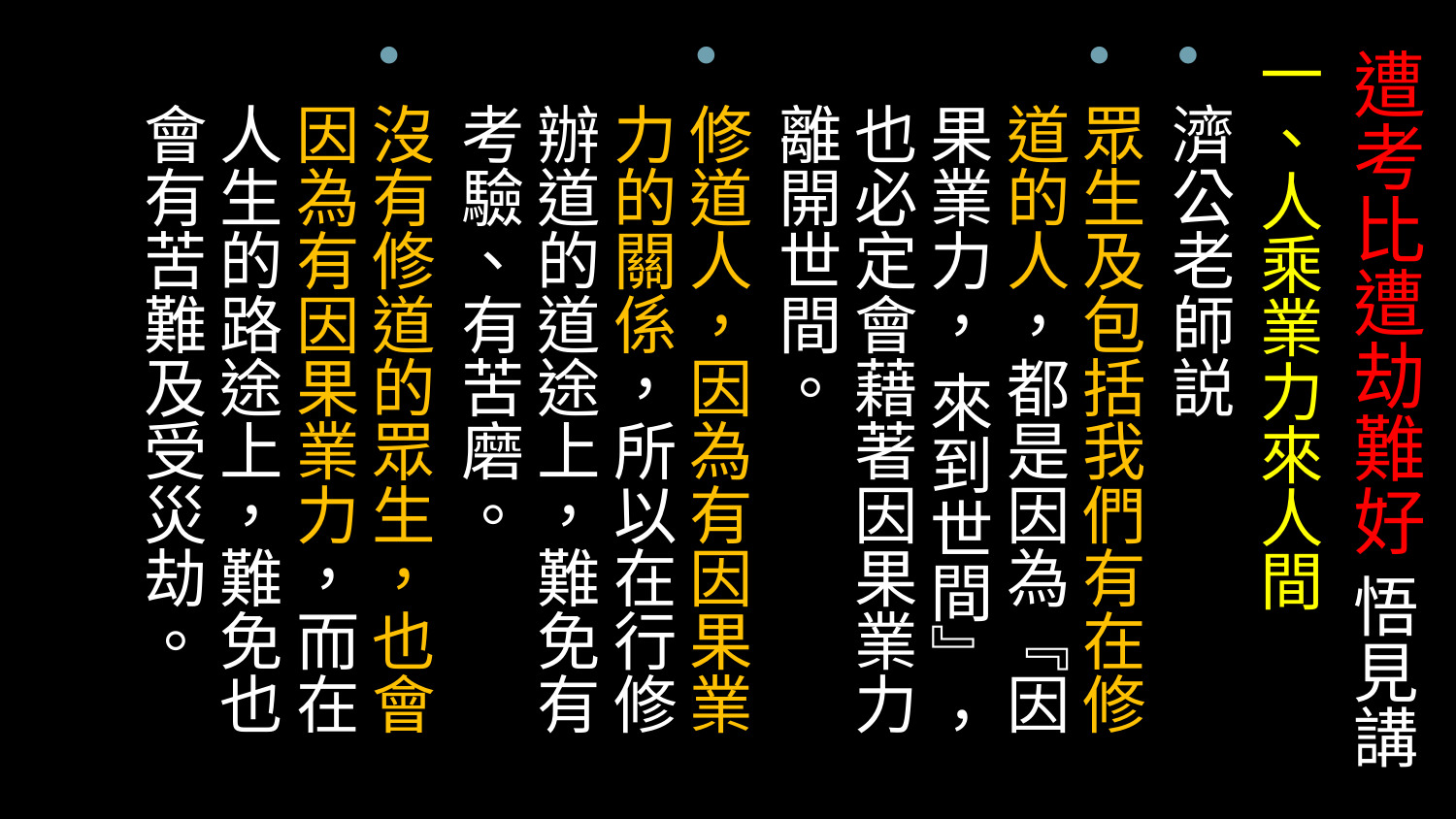

# 遭考比遭劫難好 悟見講
一、人乘業力來人間
濟公老師説
眾生及包括我們有在修道的人，都是因為『因果業力， 來到世間』，也必定會藉著因果業力離開世間。
修道人，因為有因果業力的關係，所以在行修辦道的道途上，難免有考驗、有苦磨。
沒有修道的眾生，也會因為有因果業力，而在人生的路途上，難免也會有苦難及受災劫。